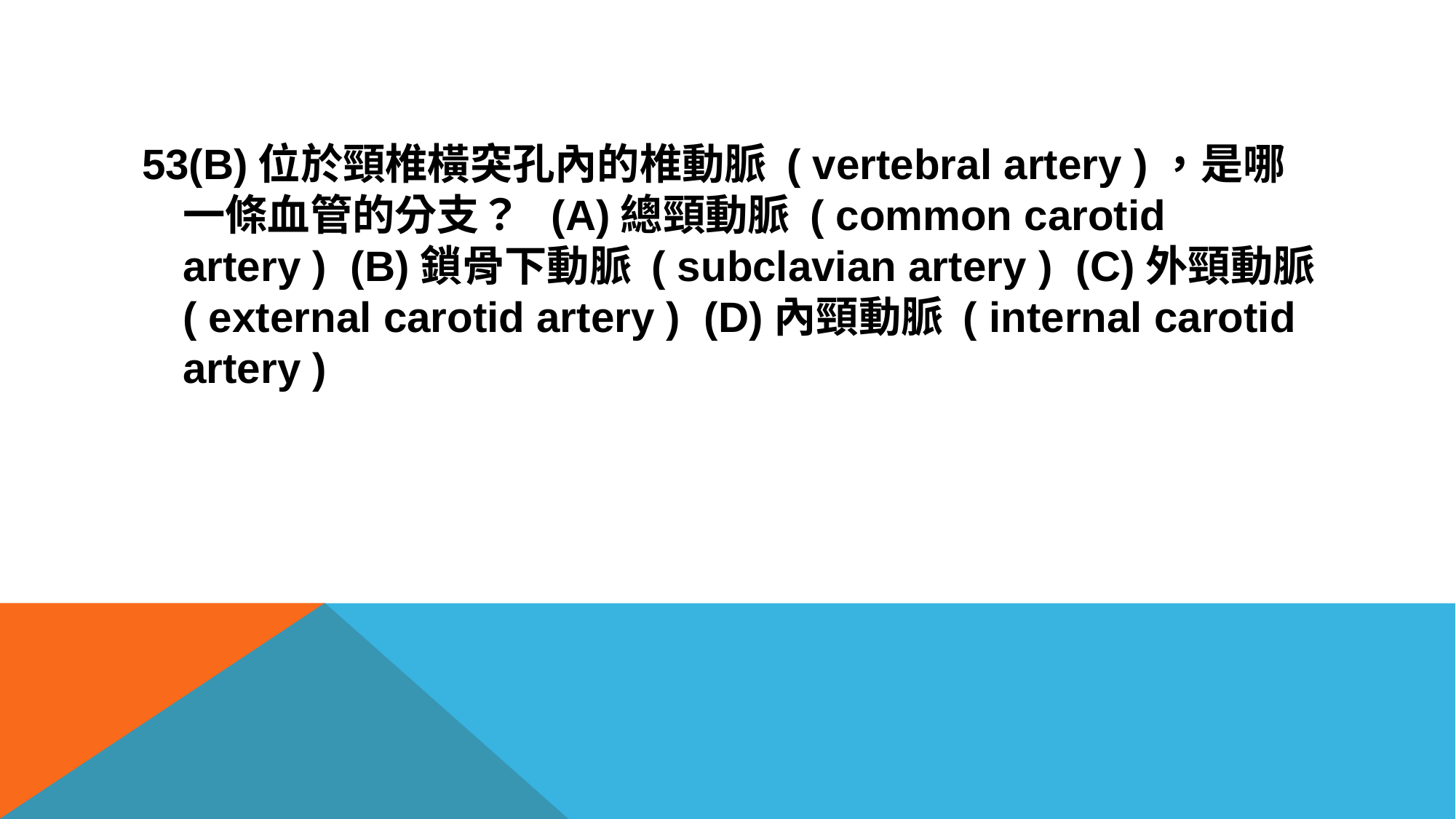

#
53(B)位於頸椎橫突孔內的椎動脈 ( vertebral artery )，是哪一條血管的分支？  (A)總頸動脈 ( common carotid artery )  (B)鎖骨下動脈 ( subclavian artery )  (C)外頸動脈 ( external carotid artery )  (D)內頸動脈 ( internal carotid artery )